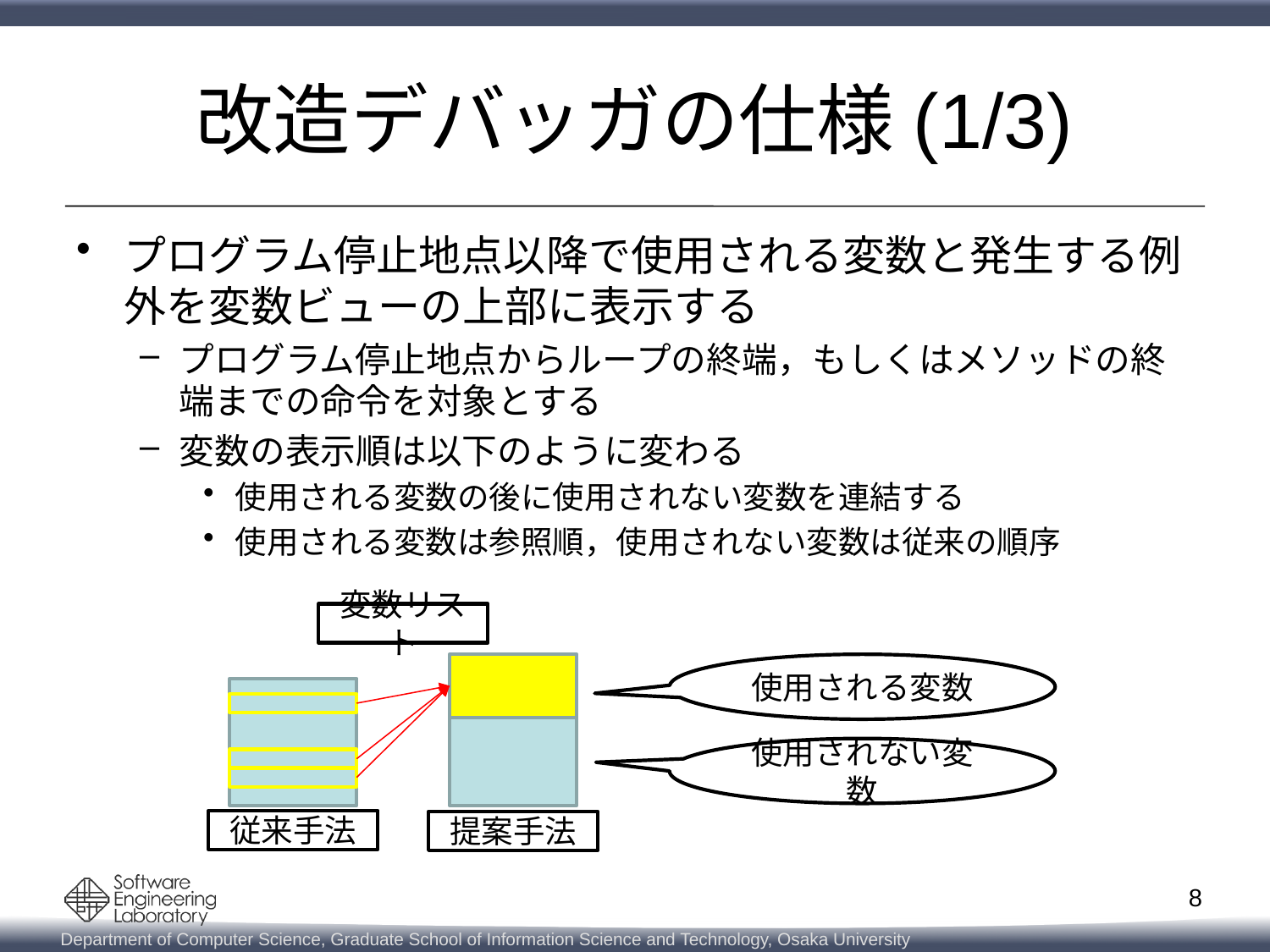

# 改造デバッガの仕様(1/3)
プログラム停止地点以降で使用される変数と発生する例外を変数ビューの上部に表示する
プログラム停止地点からループの終端，もしくはメソッドの終端までの命令を対象とする
変数の表示順は以下のように変わる
使用される変数の後に使用されない変数を連結する
使用される変数は参照順，使用されない変数は従来の順序
変数リスト

使用される変数

使用されない変数

従来手法
提案手法
8